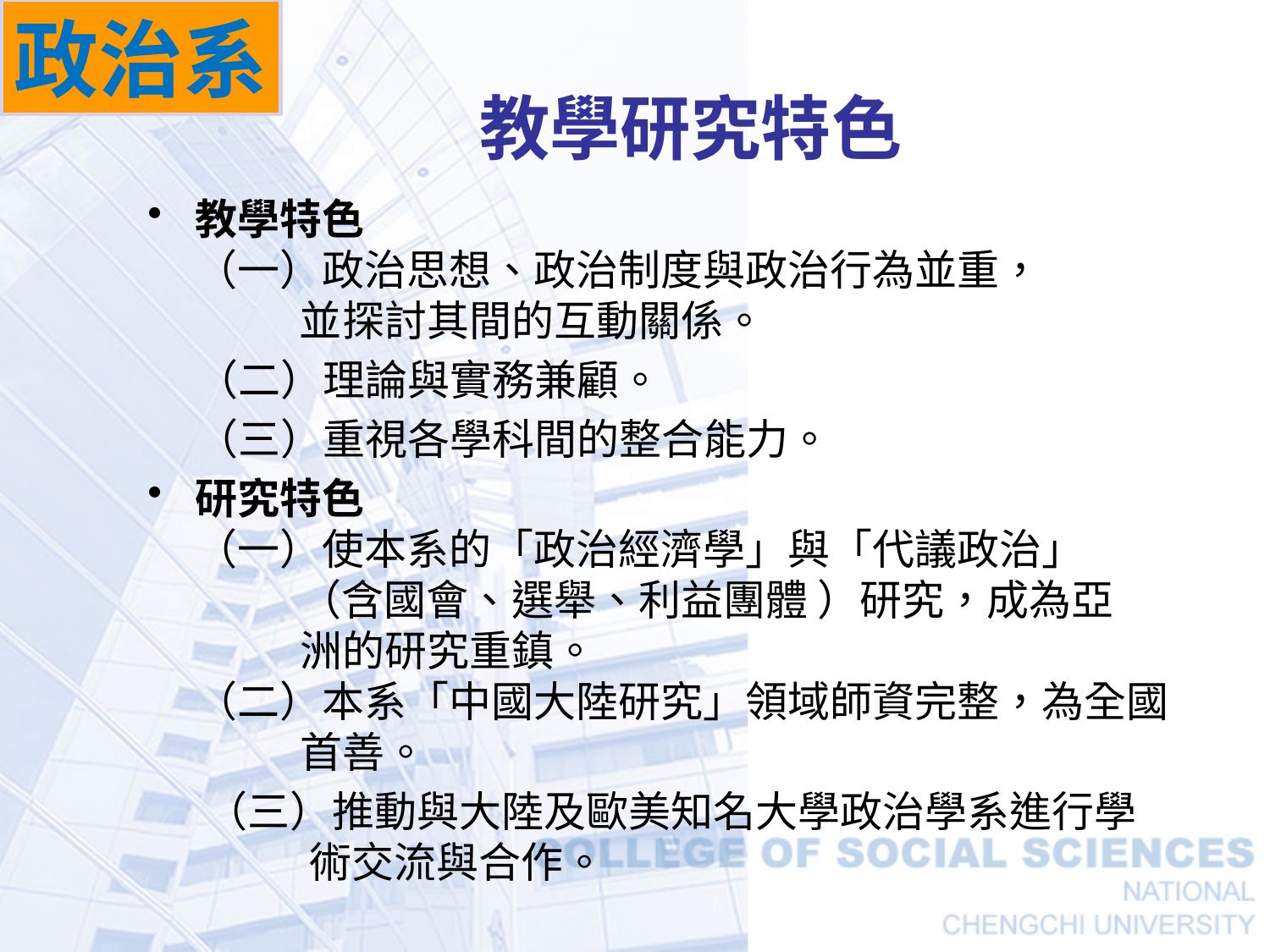

政治系
# 教學研究特色
教學特色
（一）政治思想、政治制度與政治行為並重，
           並探討其間的互動關係。
    （二）理論與實務兼顧。
    （三）重視各學科間的整合能力。
研究特色
（一）使本系的「政治經濟學」與「代議政治」
           （含國會、選舉、利益團體 ）研究，成為亞
           洲的研究重鎮。
（二）本系「中國大陸研究」領域師資完整，為全國
           首善。
     （三）推動與大陸及歐美知名大學政治學系進行學
            術交流與合作。